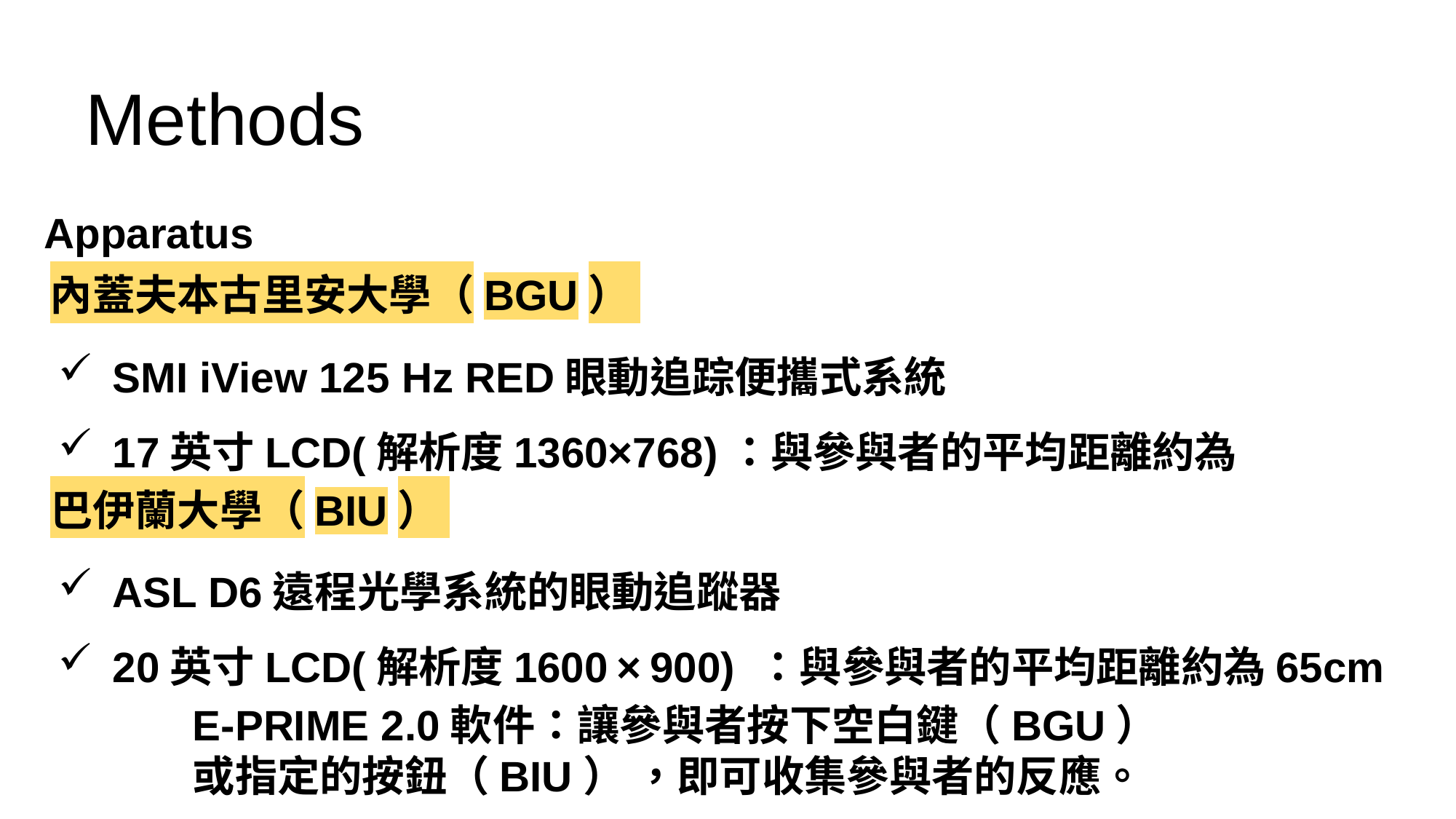

Methods
Apparatus
內蓋夫本古里安大學（BGU）
SMI iView 125 Hz RED眼動追踪便攜式系統
17英寸LCD(解析度1360×768)：與參與者的平均距離約為65cm
巴伊蘭大學（BIU）
ASL D6遠程光學系統的眼動追蹤器
20英寸LCD(解析度1600 × 900) ：與參與者的平均距離約為65cm
E-PRIME 2.0軟件：讓參與者按下空白鍵（BGU）或指定的按鈕（BIU） ，即可收集參與者的反應。